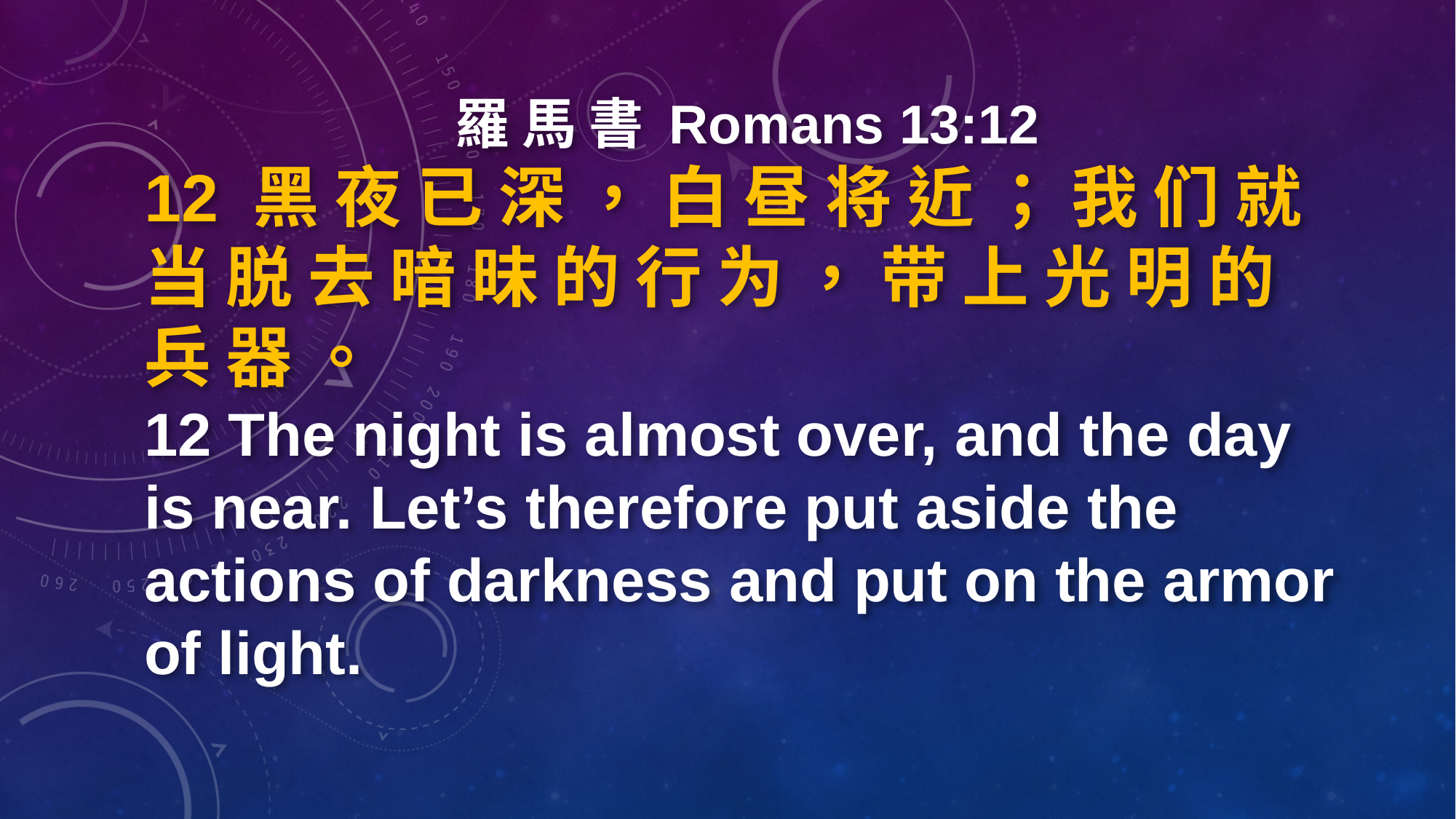

羅 馬 書 Romans 13:12
12 黑 夜 已 深 ， 白 昼 将 近 ； 我 们 就 当 脱 去 暗 昧 的 行 为 ， 带 上 光 明 的 兵 器 。
12 The night is almost over, and the day is near. Let’s therefore put aside the actions of darkness and put on the armor of light.